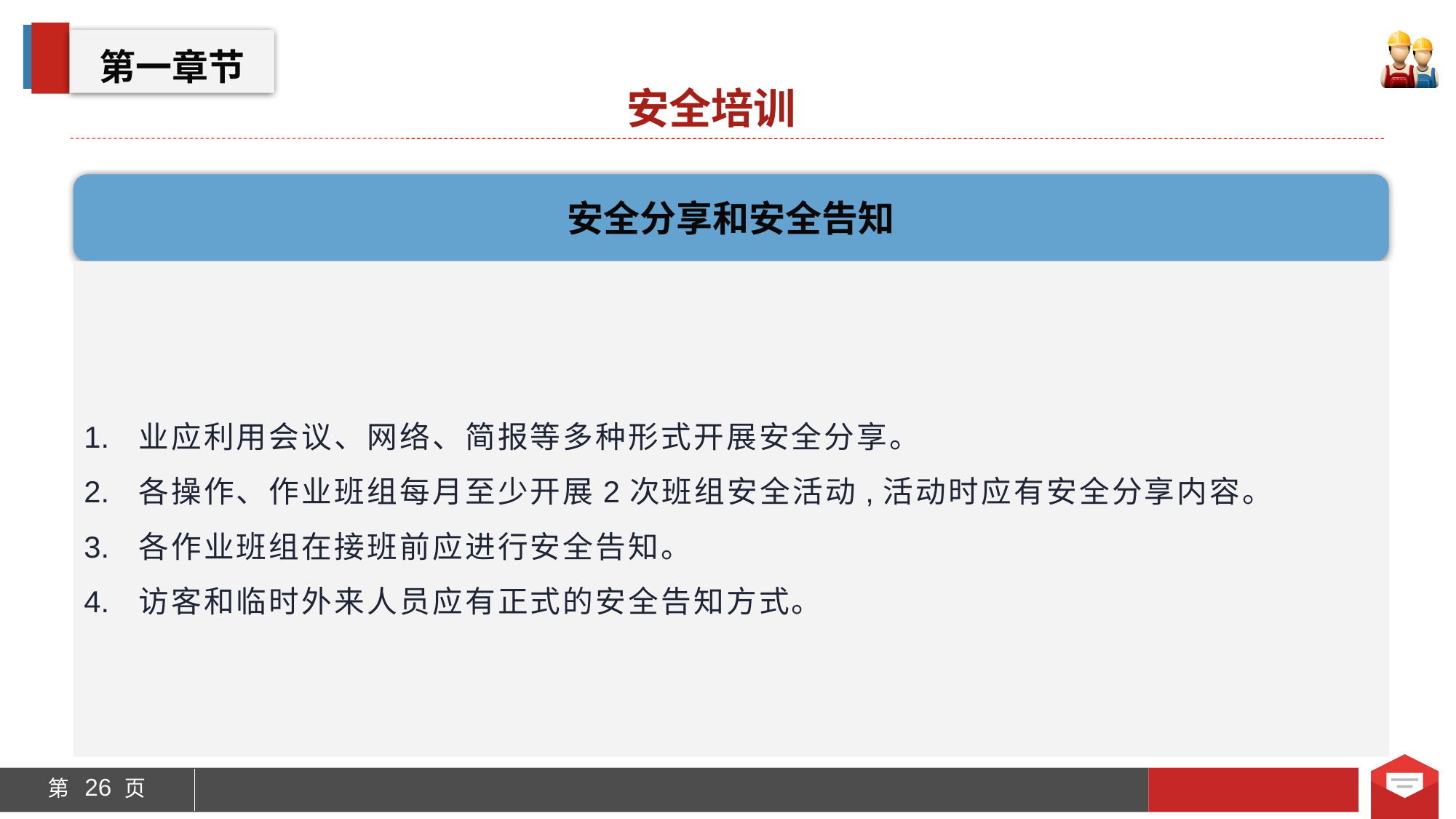

第一章节
安全培训
安全分享和安全告知
业应利用会议、网络、简报等多种形式开展安全分享。
各操作、作业班组每月至少开展2次班组安全活动,活动时应有安全分享内容。
各作业班组在接班前应进行安全告知。
访客和临时外来人员应有正式的安全告知方式。